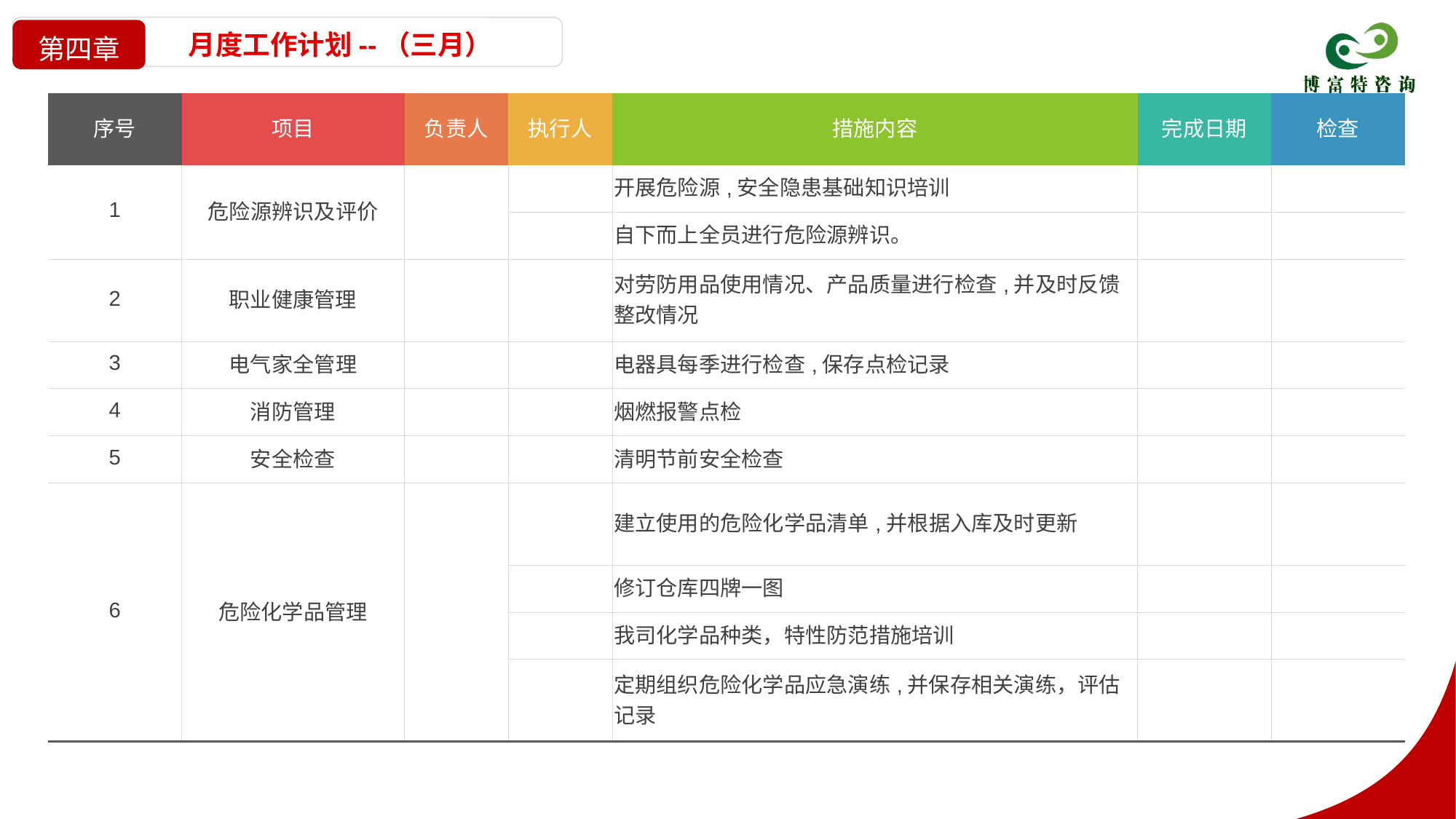

月度工作计划--（三月）
第四章
| 序号 | 项目 | 负责人 | 执行人 | 措施内容 | 完成日期 | 检查 |
| --- | --- | --- | --- | --- | --- | --- |
| 1 | 危险源辨识及评价 |  |  | 开展危险源,安全隐患基础知识培训 |  |  |
|  |  |  |  | 自下而上全员进行危险源辨识。 |  |  |
| 2 | 职业健康管理 |  |  | 对劳防用品使用情况、产品质量进行检查,并及时反馈整改情况 |  |  |
| 3 | 电气家全管理 |  |  | 电器具每季进行检查,保存点检记录 |  |  |
| 4 | 消防管理 |  |  | 烟燃报警点检 |  |  |
| 5 | 安全检查 |  |  | 清明节前安全检查 |  |  |
| 6 | 危险化学品管理 |  |  | 建立使用的危险化学品清单,并根据入库及时更新 |  |  |
|  |  |  |  | 修订仓库四牌一图 |  |  |
|  |  |  |  | 我司化学品种类，特性防范措施培训 |  |  |
|  |  |  |  | 定期组织危险化学品应急演练,并保存相关演练，评估记录 |  |  |